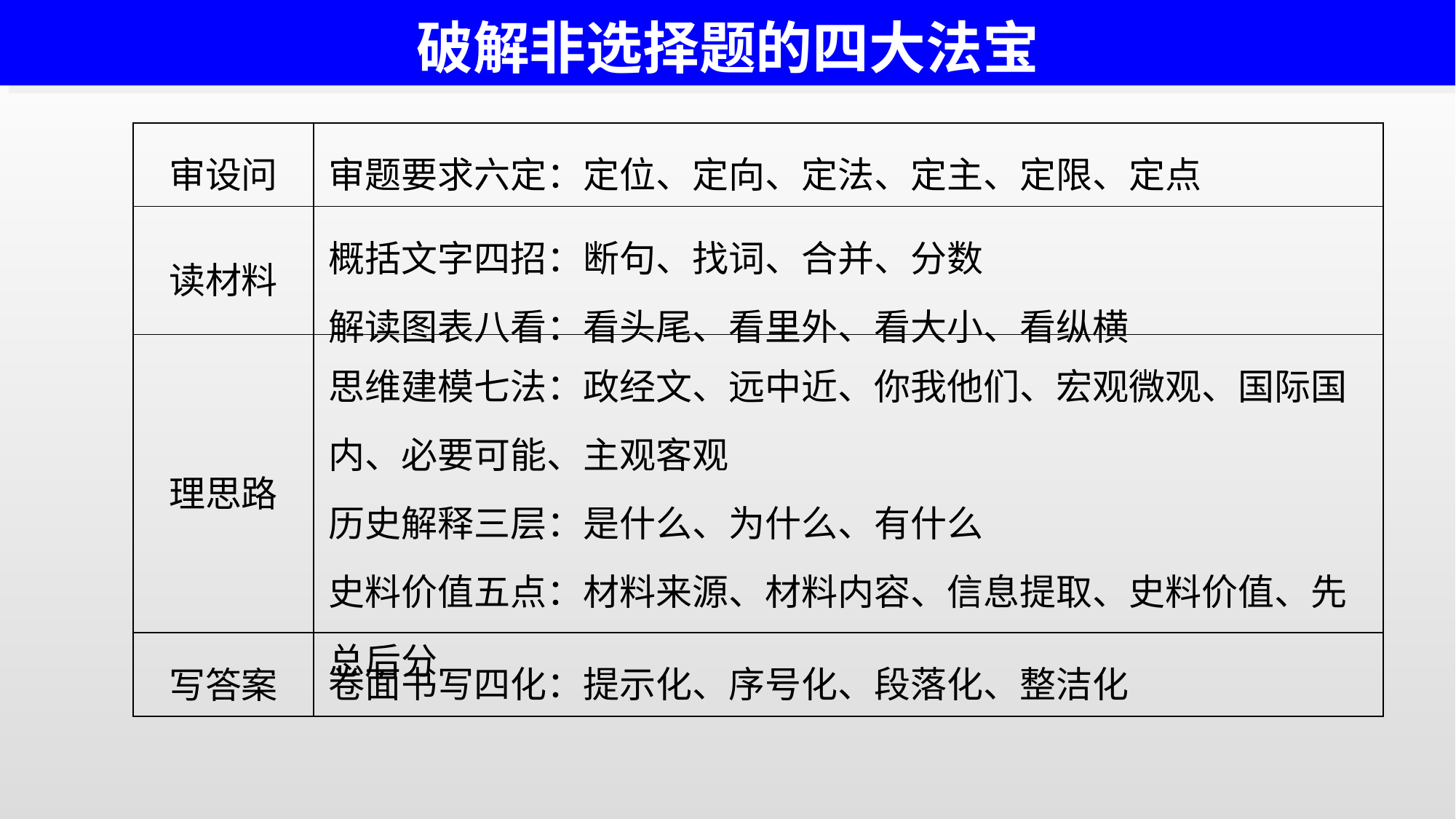

破解非选择题的四大法宝
| 审设问 | 审题要求六定：定位、定向、定法、定主、定限、定点 |
| --- | --- |
| 读材料 | 概括文字四招：断句、找词、合并、分数 解读图表八看：看头尾、看里外、看大小、看纵横 |
| 理思路 | 思维建模七法：政经文、远中近、你我他们、宏观微观、国际国内、必要可能、主观客观 历史解释三层：是什么、为什么、有什么 史料价值五点：材料来源、材料内容、信息提取、史料价值、先总后分 |
| 写答案 | 卷面书写四化：提示化、序号化、段落化、整洁化 |